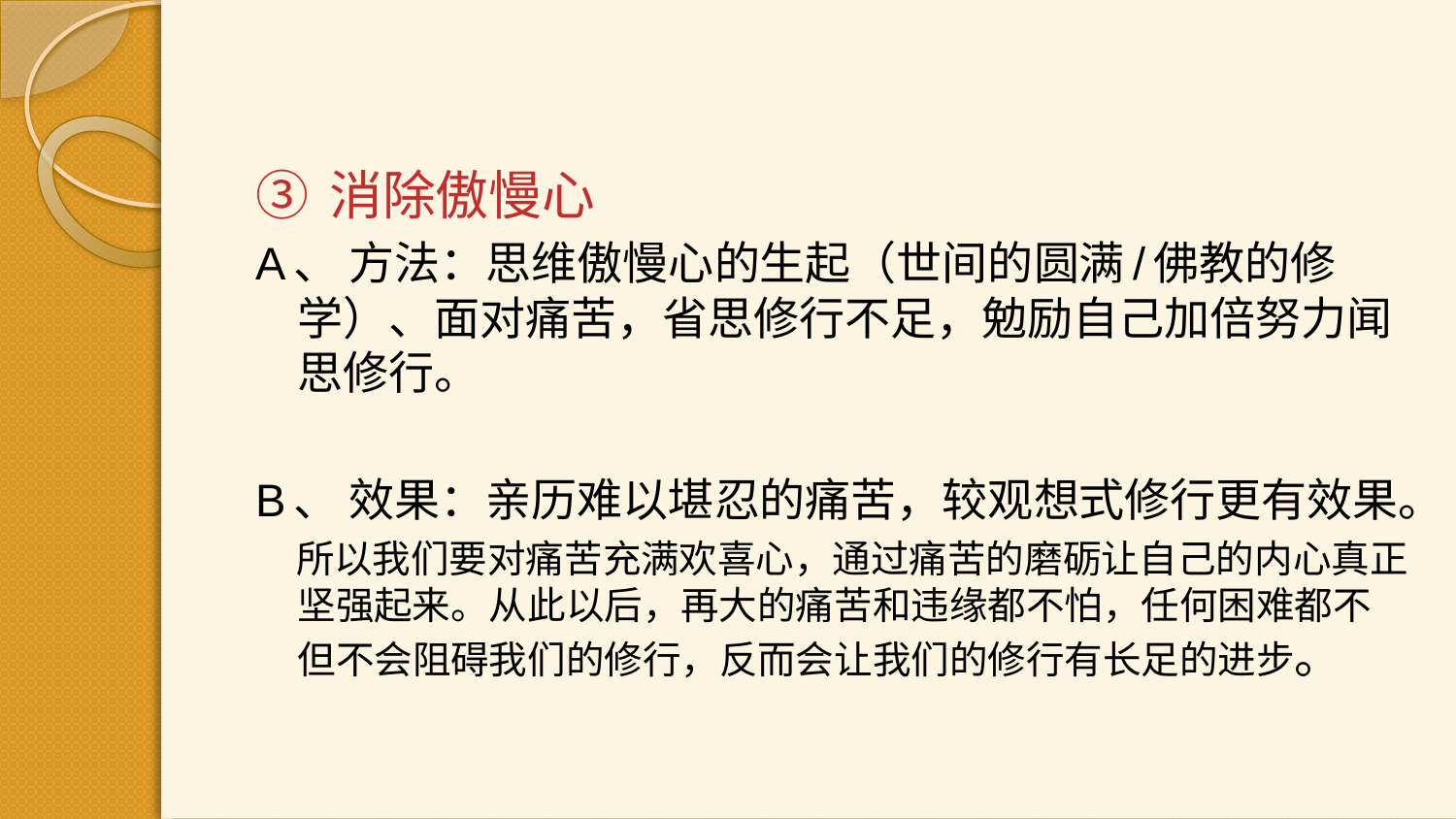

③ 消除傲慢心
A、 方法：思维傲慢心的生起（世间的圆满/佛教的修学）、面对痛苦，省思修行不足，勉励自己加倍努力闻思修行。

B、 效果：亲历难以堪忍的痛苦，较观想式修行更有效果。
    所以我们要对痛苦充满欢喜心，通过痛苦的磨砺让自己的内心真正坚强起来。从此以后，再大的痛苦和违缘都不怕，任何困难都不但不会阻碍我们的修行，反而会让我们的修行有长足的进步。